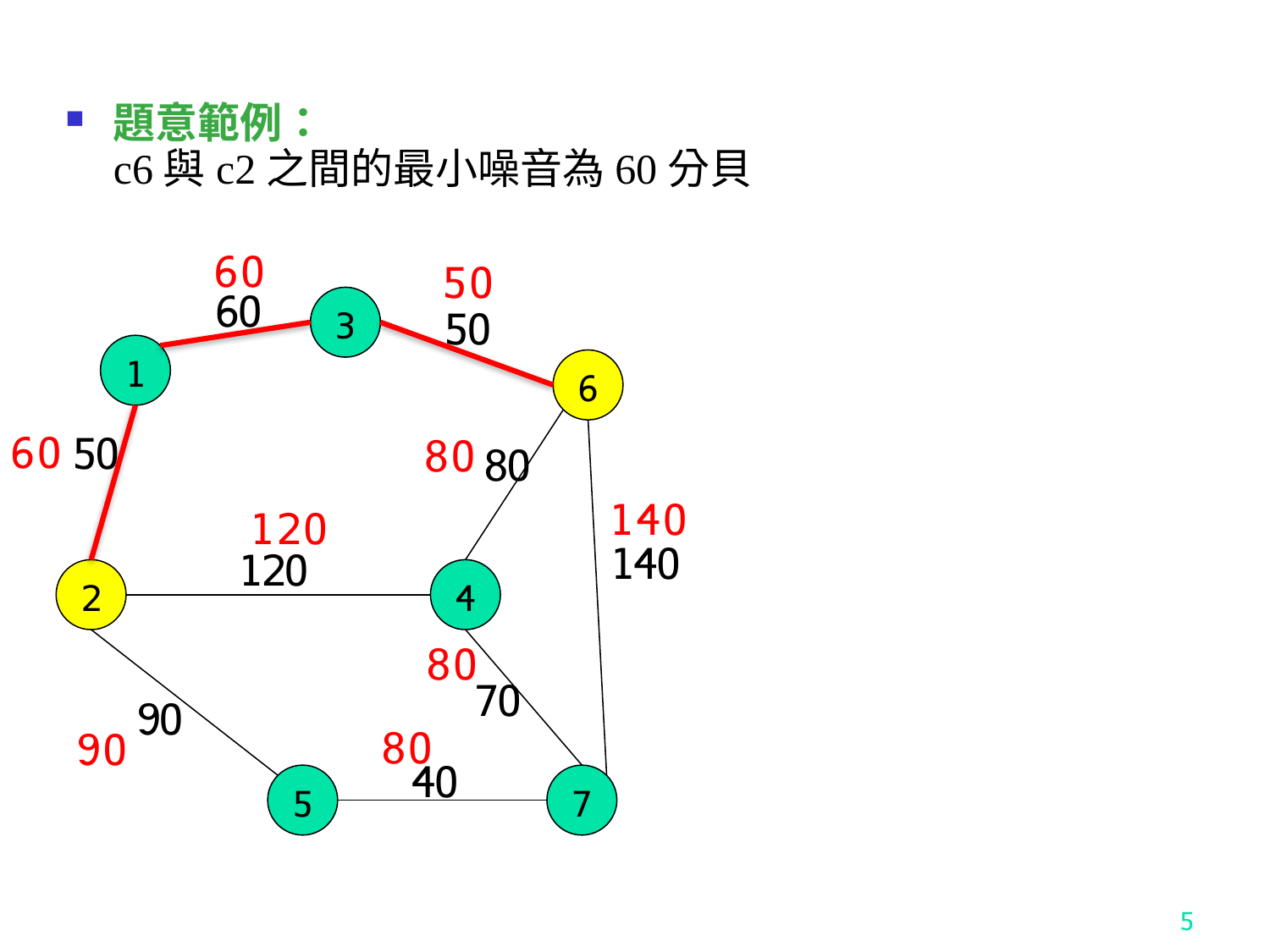

題意範例：
c6與c2之間的最小噪音為60分貝

60
50
60
3
50
1
6
60
50
80
80
140
120
140
120
2
4
80
70
90
80
90
40
5
7
5